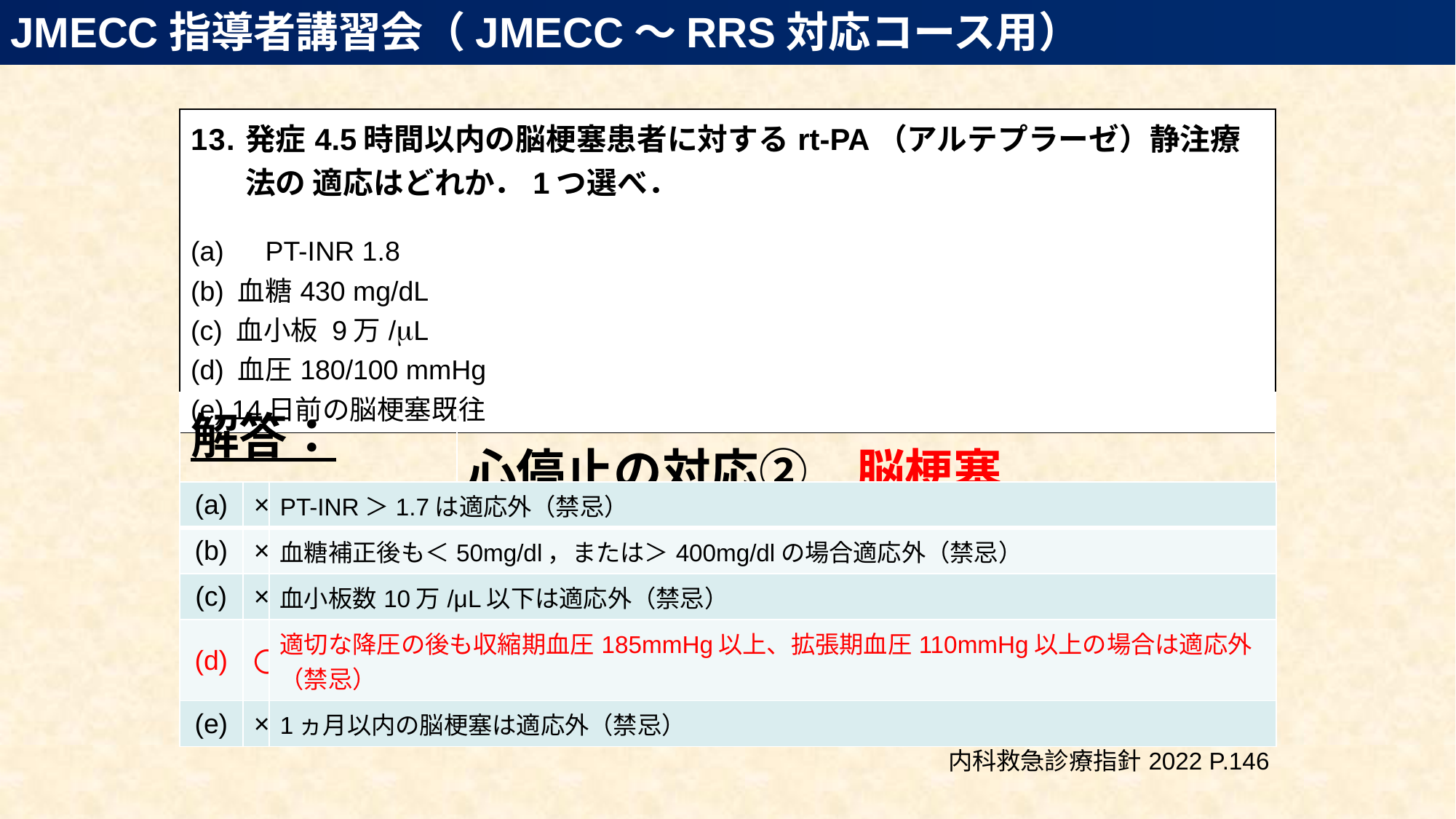

JMECC指導者講習会（JMECC～RRS対応コース用）
| 発症4.5時間以内の脳梗塞患者に対するrt-PA（アルテプラーゼ）静注療法の 適応はどれか．1つ選べ． (a)　PT-INR 1.8 (b) 血糖430 mg/dL (c) 血小板 9万/μL (d) 血圧180/100 mmHg (e) 14日前の脳梗塞既往 |
| --- |
| 解答：（ｄ） | 心停止の対応②　脳梗塞 |
| --- | --- |
| (a) | × | PT-INR＞1.7は適応外（禁忌） |
| --- | --- | --- |
| (b) | × | 血糖補正後も＜50mg/dl，または＞400mg/dlの場合適応外（禁忌） |
| (c) | × | 血小板数10万/μL以下は適応外（禁忌） |
| (d) | 〇 | 適切な降圧の後も収縮期血圧185mmHg以上、拡張期血圧110mmHg以上の場合は適応外 （禁忌） |
| (e) | × | 1ヵ月以内の脳梗塞は適応外（禁忌） |
| 内科救急診療指針2022 P.146 |
| --- |